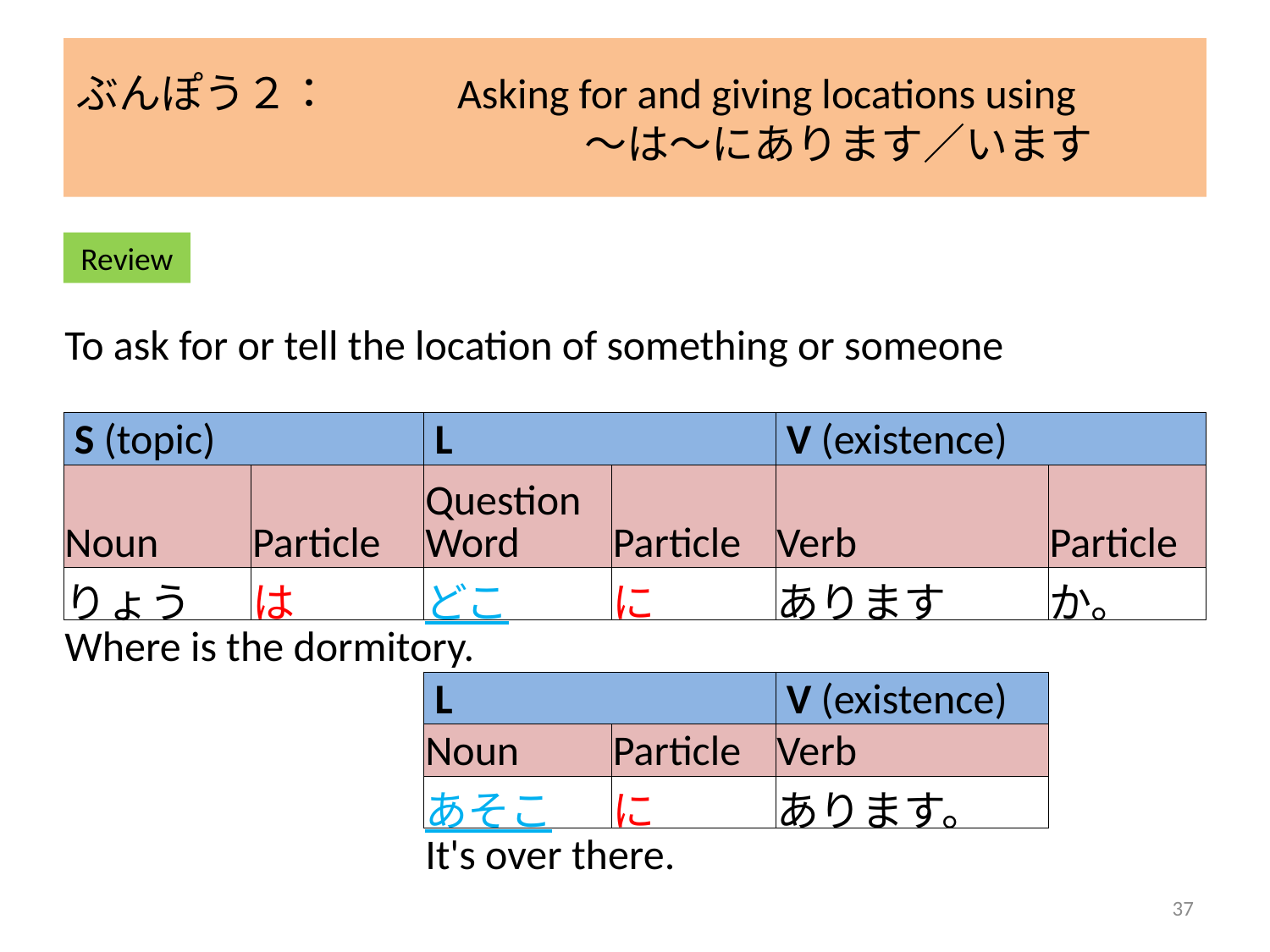

# ぶんぽう２： 	Asking for and giving locations using ～は～にあります／います
Review
| To ask for or tell the location of something or someone |  |  |  |  |  |
| --- | --- | --- | --- | --- | --- |
| S (topic) |  | L |  | V (existence) |  |
| Noun | Particle | Question Word | Particle | Verb | Particle |
| りょう | は | どこ | に | あります | か。 |
| Where is the dormitory. |  |  |  |  |  |
|  |  | L |  | V (existence) |  |
|  |  | Noun | Particle | Verb |  |
|  |  | あそこ | に | あります。 |  |
|  |  | It's over there. |  |  |  |
37